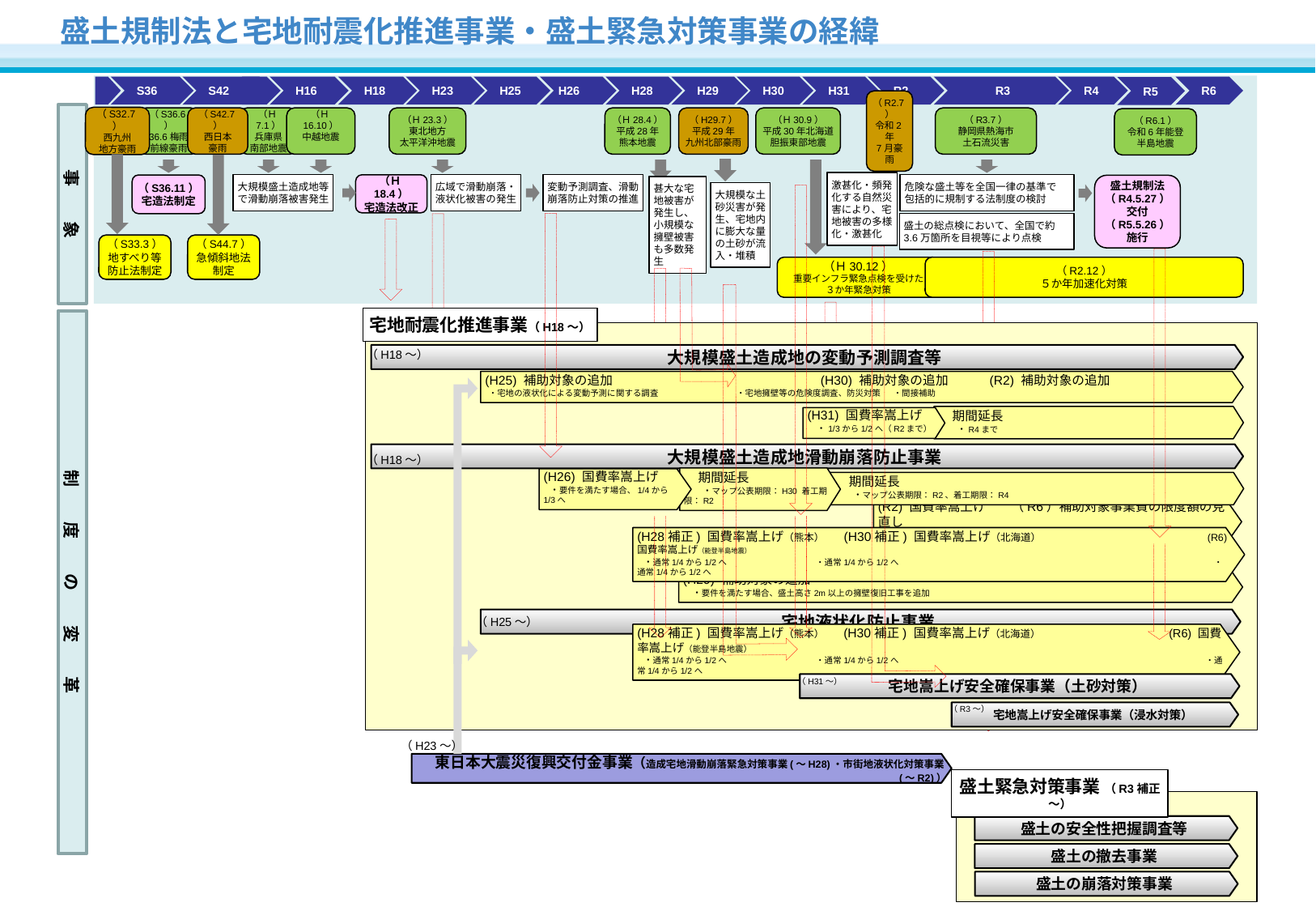

盛土規制法と宅地耐震化推進事業・盛土緊急対策事業の経緯

           R3
R4
S42

S36

H16
H18
H23
H25
H26
H28
H29
H30
H31
R2
R6
R5
事　　象
（S32.7）
西九州
地方豪雨
（H29.7）
平成29年
九州北部豪雨
（R2.7）
令和2年
7月豪雨
（S36.6）
36.6梅雨
前線豪雨
（Ｈ7.1）
兵庫県
南部地震
（Ｈ16.10）
中越地震

（Ｈ23.3）
東北地方
太平洋沖地震
（Ｈ28.4）
平成28年
熊本地震
（Ｈ30.9）
平成30年北海道
胆振東部地震
（R3.7）
静岡県熱海市
土石流災害
（S42.7）
西日本
豪雨
（R6.1）
令和6年能登
半島地震

激甚化・頻発化する自然災害により、宅地被害の多様化・激甚化
大規模盛土造成地等
で滑動崩落被害発生
広域で滑動崩落・
液状化被害の発生
変動予測調査、滑動
崩落防止対策の推進
危険な盛土等を全国一律の基準で
包括的に規制する法制度の検討
（Ｈ18.4）
宅造法改正
盛土規制法
（R4.5.27）
交付
（R5.5.26）
施行
（S36.11）
宅造法制定
甚大な宅地被害が発生し、小規模な擁壁被害も多数発生
大規模な土砂災害が発生、宅地内に膨大な量の土砂が流入・堆積

盛土の総点検において、全国で約3.6万箇所を目視等により点検

（S33.3）
地すべり等
防止法制定
（S44.7）
急傾斜地法
制定

（Ｈ30.12）
重要インフラ緊急点検を受けた
３か年緊急対策
（R2.12）
５か年加速化対策

宅地耐震化推進事業（H18～）
制　　度　　の　　変　　革

大規模盛土造成地の変動予測調査等
（H18～）
(H25) 補助対象の追加　　　　　　　　　　　　　   　(H30) 補助対象の追加　　　(R2) 補助対象の追加
 ・宅地の液状化による変動予測に関する調査                                           ・宅地擁壁等の危険度調査、防災対策       ・間接補助
　期間延長
　　・R4まで
(H31) 国費率嵩上げ
　・1/3から1/2へ（R2まで）

大規模盛土造成地滑動崩落防止事業
（H18～）
　　期間延長
　　　  ・マップ公表期限：R2、着工期限：R4
　期間延長
　　・マップ公表期限：H30 着工期限：R2
(H26) 国費率嵩上げ
  ・要件を満たす場合、1/4から1/3へ
(R2) 国費率嵩上げ         （R6）補助対象事業費の限度額の見直し
  ・要件を満たす場合、1/4から1/2へ

(H28補正) 国費率嵩上げ（熊本）　 (H30補正) 国費率嵩上げ（北海道）　　　　　　　　　　　　　　　　 (R6) 国費率嵩上げ（能登半島地震）
  ・通常1/4から1/2へ                                                 ・通常1/4から1/2へ　　　　　　　　　　　　　　　　　　　　　　　　　　　　　　　　　　　　　 ・通常1/4から1/2へ

(H29) 補助対象の追加
　・要件を満たす場合、盛土高さ2m以上の擁壁復旧工事を追加
宅地液状化防止事業
（H25～）
(H28補正) 国費率嵩上げ（熊本）　 (H30補正) 国費率嵩上げ（北海道）　　　　　　　　　　　　 (R6) 国費率嵩上げ（能登半島地震）
  ・通常1/4から1/2へ                                                 ・通常1/4から1/2へ　 　　　　　　　　　　　　　　　　　　　　　　　　　　　　　　　　　　　・通常1/4から1/2へ
宅地嵩上げ安全確保事業（土砂対策）
（H31～）

宅地嵩上げ安全確保事業（浸水対策）
（R3～）
（H23～）
東日本大震災復興交付金事業（造成宅地滑動崩落緊急対策事業(～H28)・市街地液状化対策事業(～R2)）
盛土緊急対策事業 （R3補正～）

盛土の安全性把握調査等
盛土の撤去事業
盛土の崩落対策事業